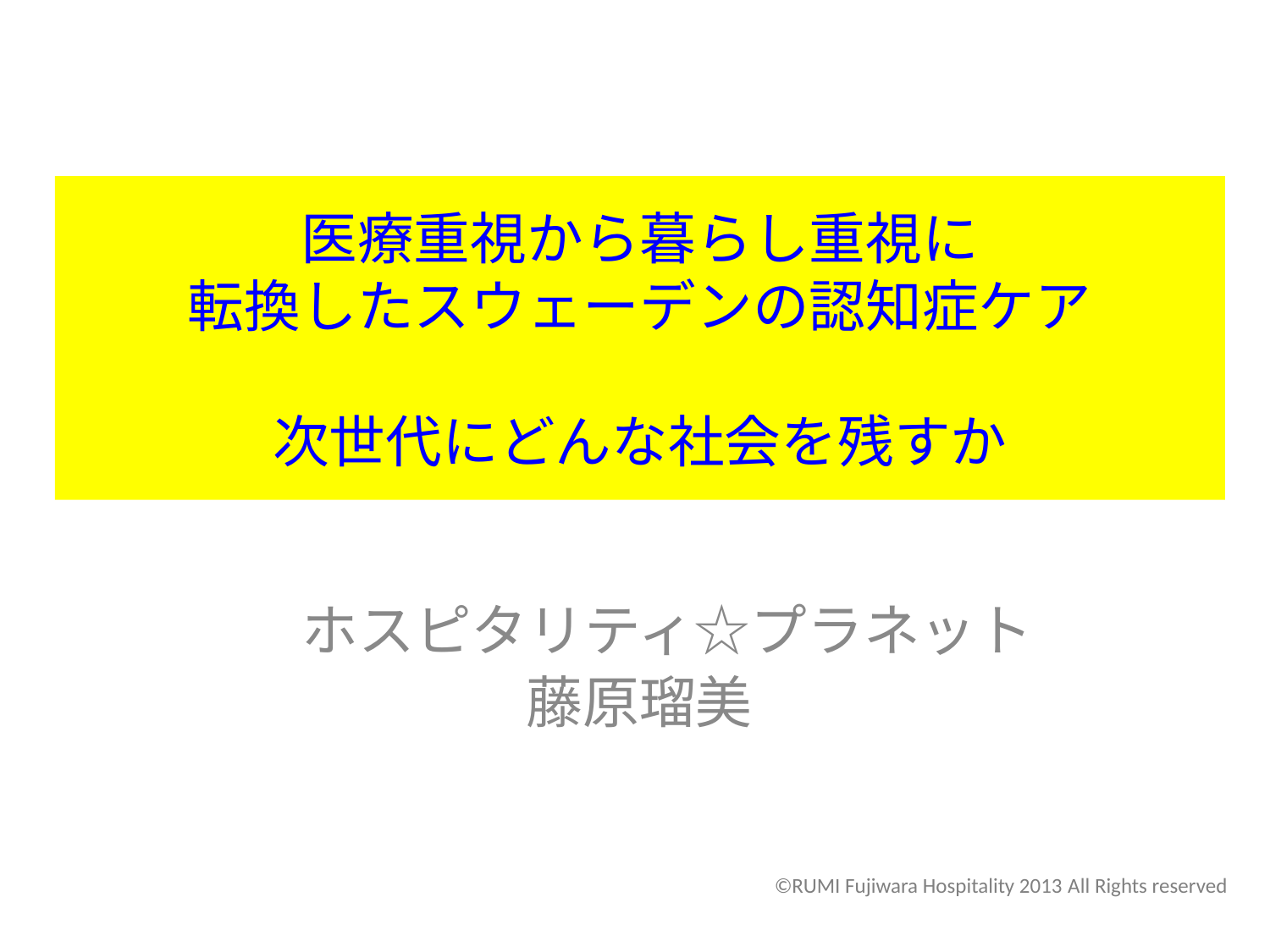

# 医療重視から暮らし重視に 転換したスウェーデンの認知症ケア 次世代にどんな社会を残すか
　ホスピタリティ☆プラネット
藤原瑠美
©RUMI Fujiwara Hospitality 2013 All Rights reserved